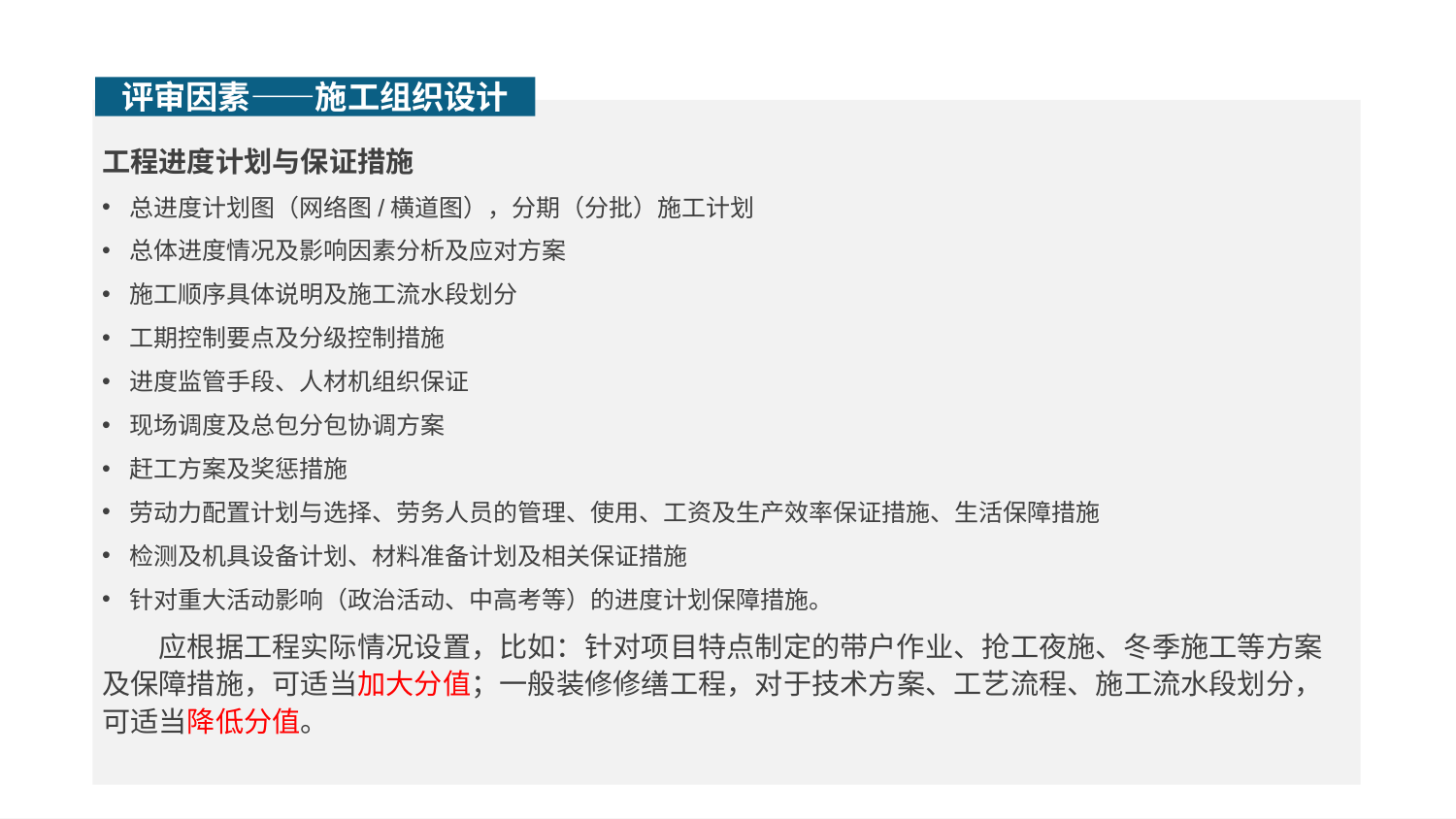

评审因素——施工组织设计

工程进度计划与保证措施
总进度计划图（网络图/横道图），分期（分批）施工计划
总体进度情况及影响因素分析及应对方案
施工顺序具体说明及施工流水段划分
工期控制要点及分级控制措施
进度监管手段、人材机组织保证
现场调度及总包分包协调方案
赶工方案及奖惩措施
劳动力配置计划与选择、劳务人员的管理、使用、工资及生产效率保证措施、生活保障措施
检测及机具设备计划、材料准备计划及相关保证措施
针对重大活动影响（政治活动、中高考等）的进度计划保障措施。
应根据工程实际情况设置，比如：针对项目特点制定的带户作业、抢工夜施、冬季施工等方案及保障措施，可适当加大分值；一般装修修缮工程，对于技术方案、工艺流程、施工流水段划分，可适当降低分值。